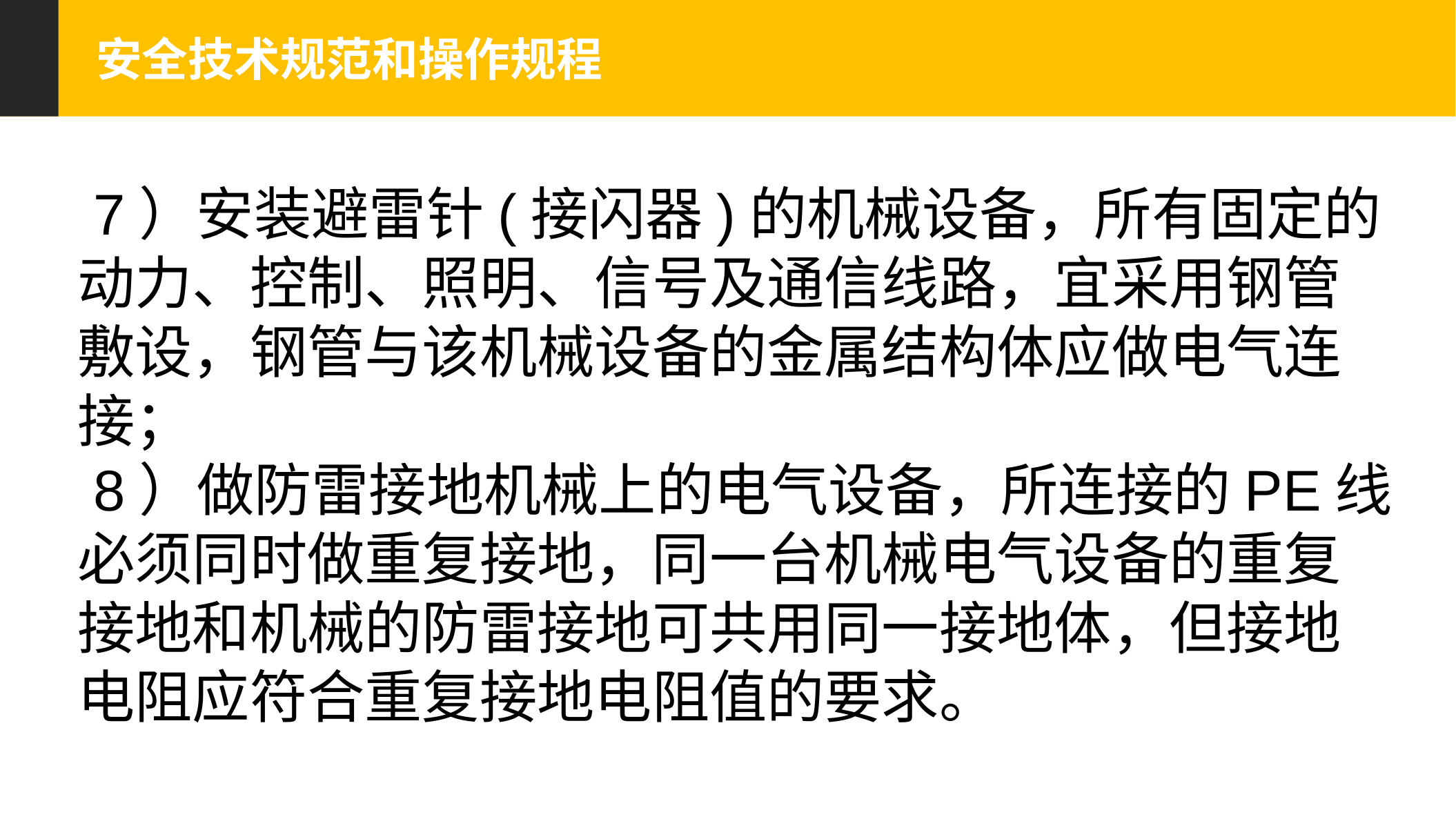

安全技术规范和操作规程
 7）安装避雷针(接闪器)的机械设备，所有固定的动力、控制、照明、信号及通信线路，宜采用钢管敷设，钢管与该机械设备的金属结构体应做电气连接；
 8）做防雷接地机械上的电气设备，所连接的PE线必须同时做重复接地，同一台机械电气设备的重复接地和机械的防雷接地可共用同一接地体，但接地电阻应符合重复接地电阻值的要求。